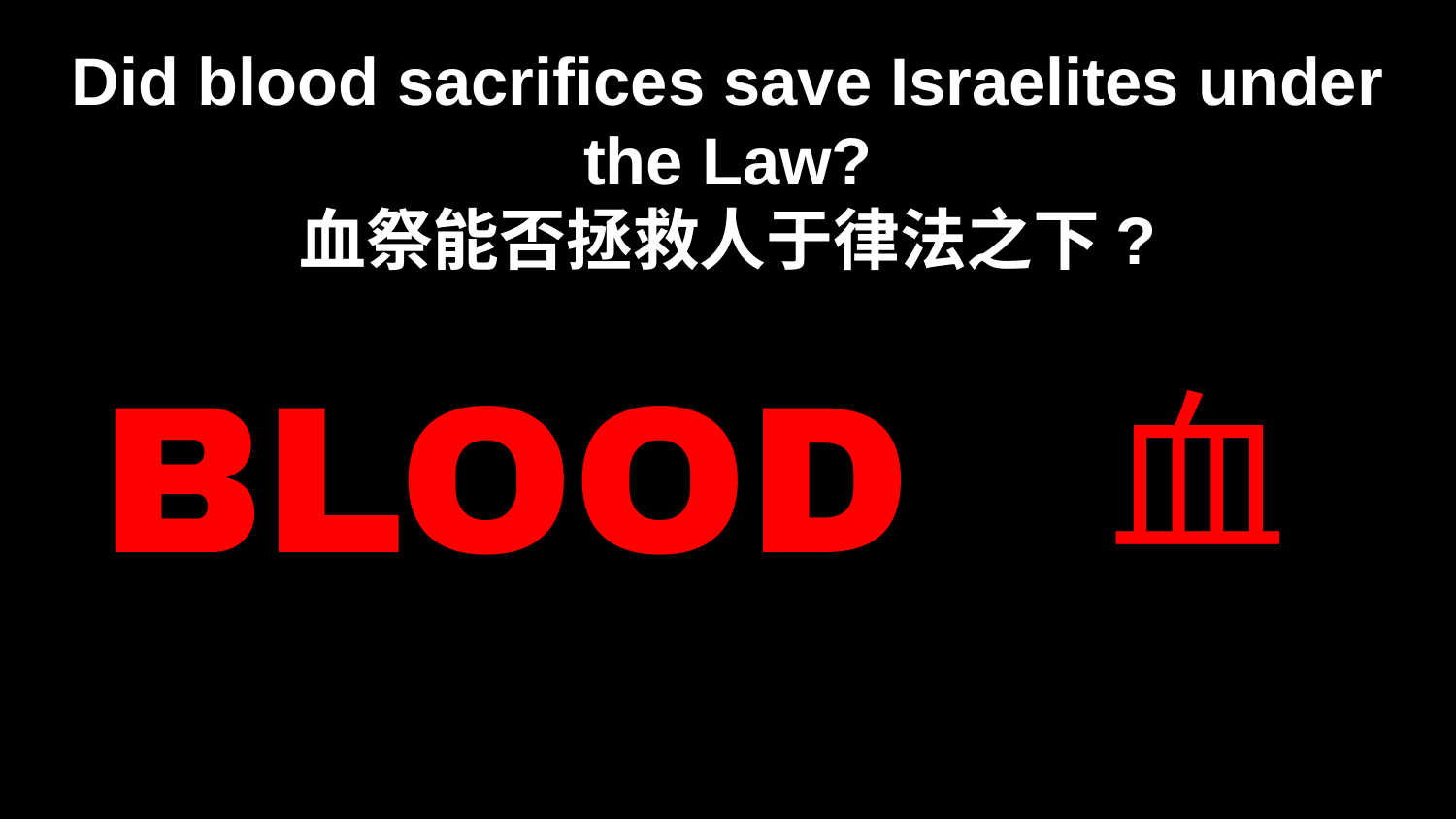

# Did blood sacrifices save Israelites under the Law? 血祭能否拯救人于律法之下?
BLOOD
血